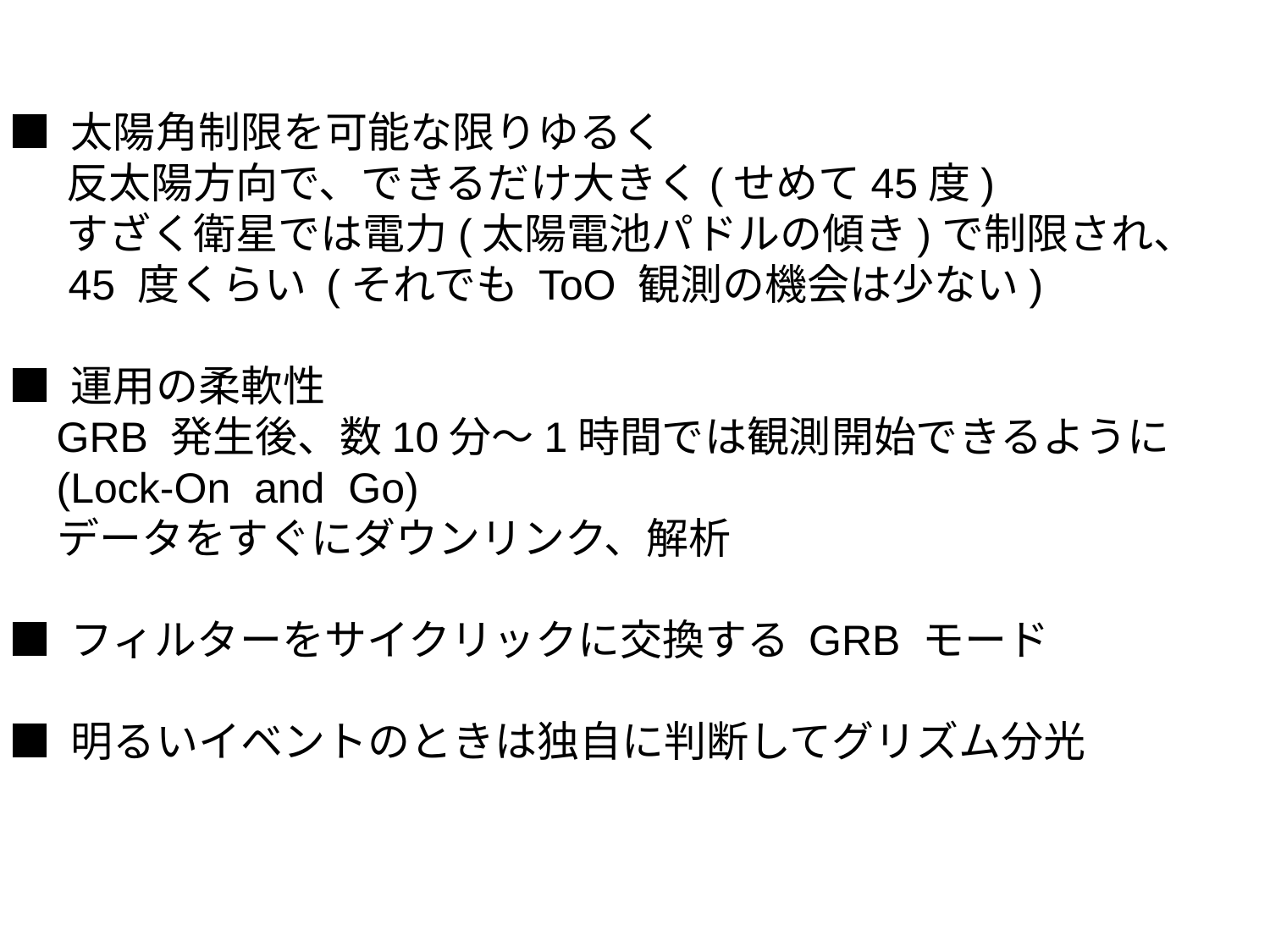

■ 太陽角制限を可能な限りゆるく
     反太陽方向で、できるだけ大きく(せめて45度)
     すざく衛星では電力(太陽電池パドルの傾き)で制限され、
     45 度くらい (それでも ToO 観測の機会は少ない)

■ 運用の柔軟性
    GRB 発生後、数10分～1時間では観測開始できるように
    (Lock-On  and  Go)
    データをすぐにダウンリンク、解析

■ フィルターをサイクリックに交換する GRB モード

■ 明るいイベントのときは独自に判断してグリズム分光